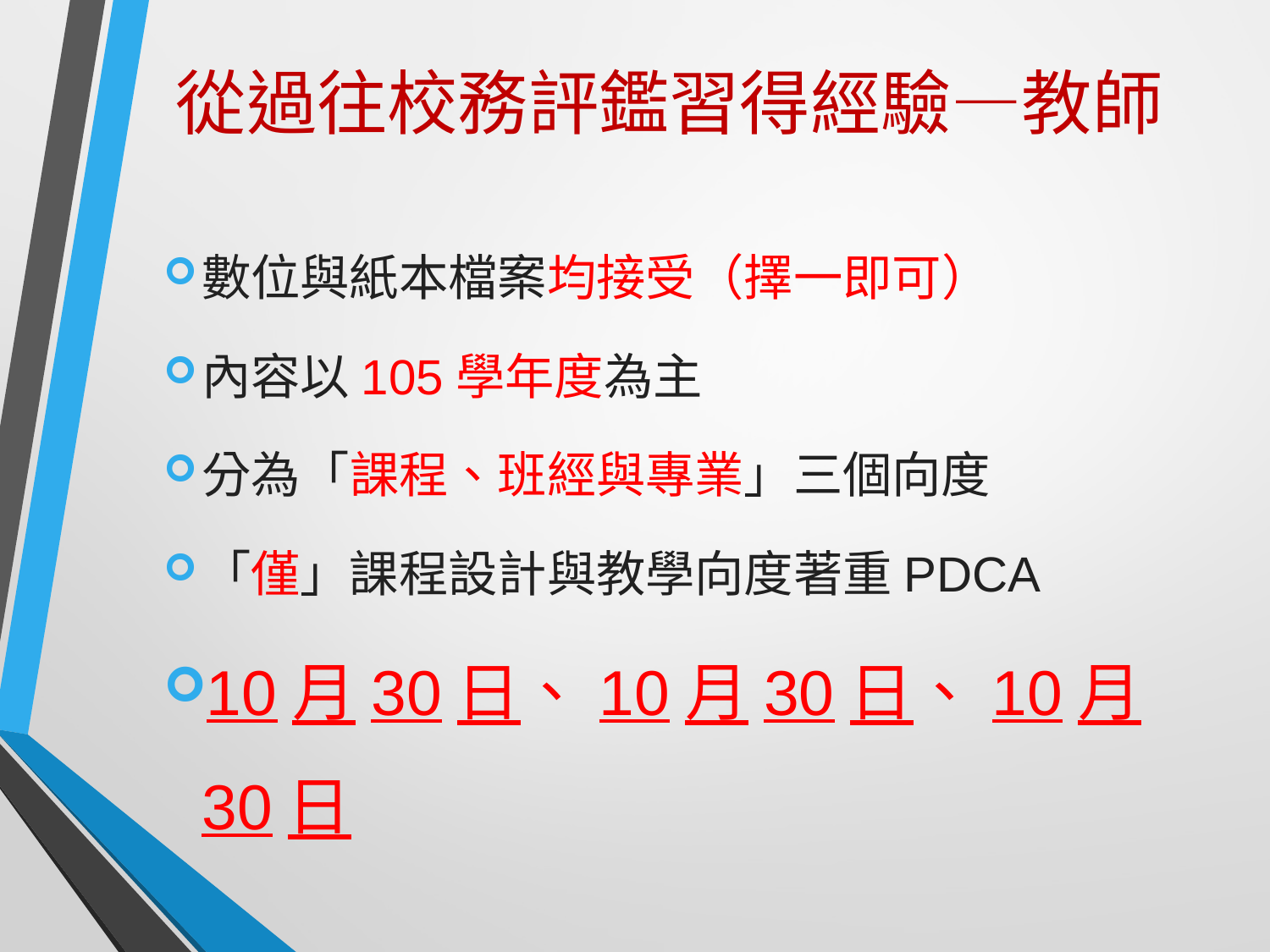

從過往校務評鑑習得經驗—教師
數位與紙本檔案均接受（擇一即可）
內容以105學年度為主
分為「課程、班經與專業」三個向度
「僅」課程設計與教學向度著重PDCA
10月30日、10月30日、10月30日